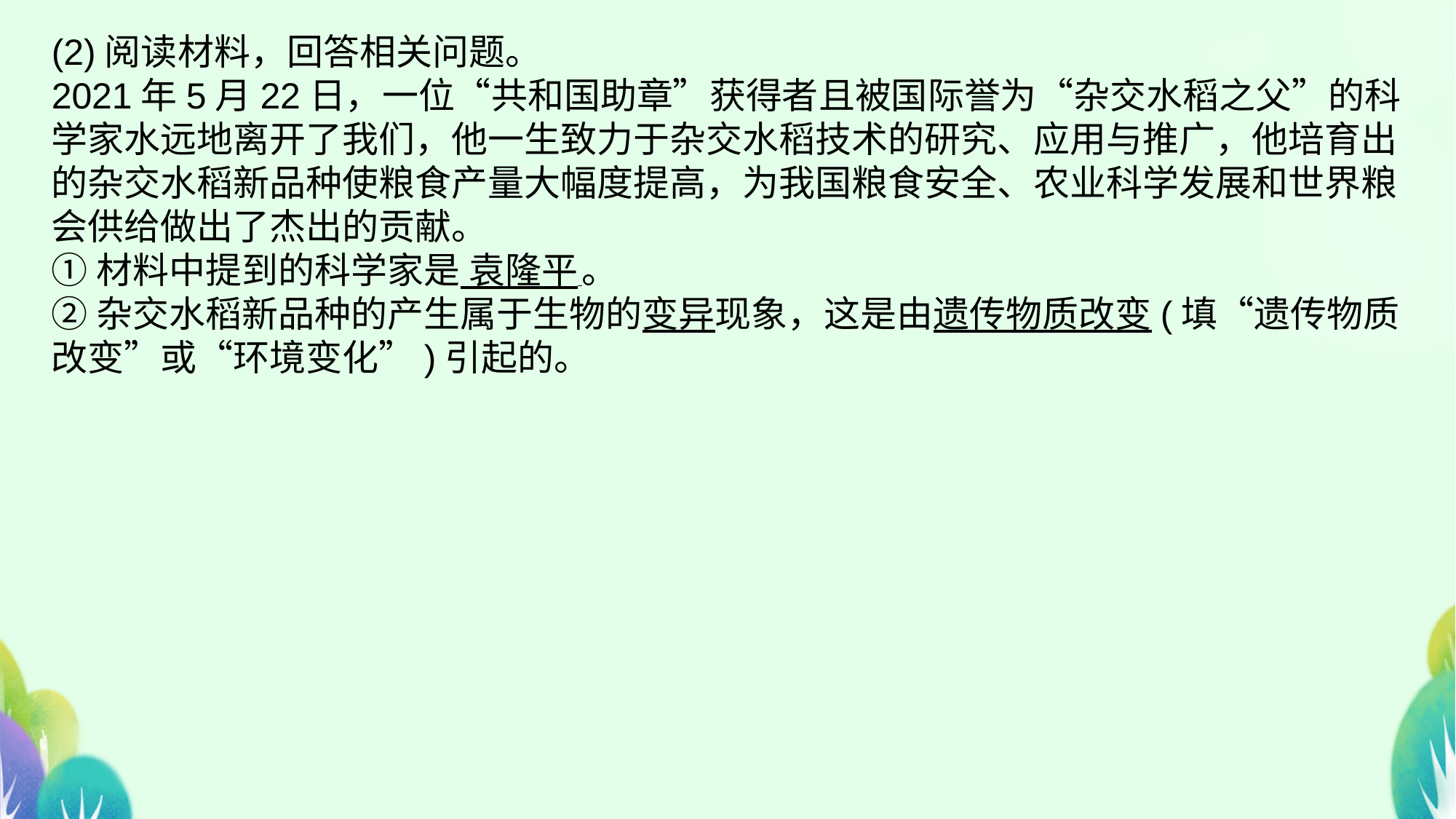

(2)阅读材料，回答相关问题。
2021年5月22日，一位“共和国助章”获得者且被国际誉为“杂交水稻之父”的科学家水远地离开了我们，他一生致力于杂交水稻技术的研究、应用与推广，他培育出的杂交水稻新品种使粮食产量大幅度提高，为我国粮食安全、农业科学发展和世界粮会供给做出了杰出的贡献。
①材料中提到的科学家是 袁隆平 。
②杂交水稻新品种的产生属于生物的变异现象，这是由遗传物质改变(填“遗传物质改变”或“环境变化”)引起的。